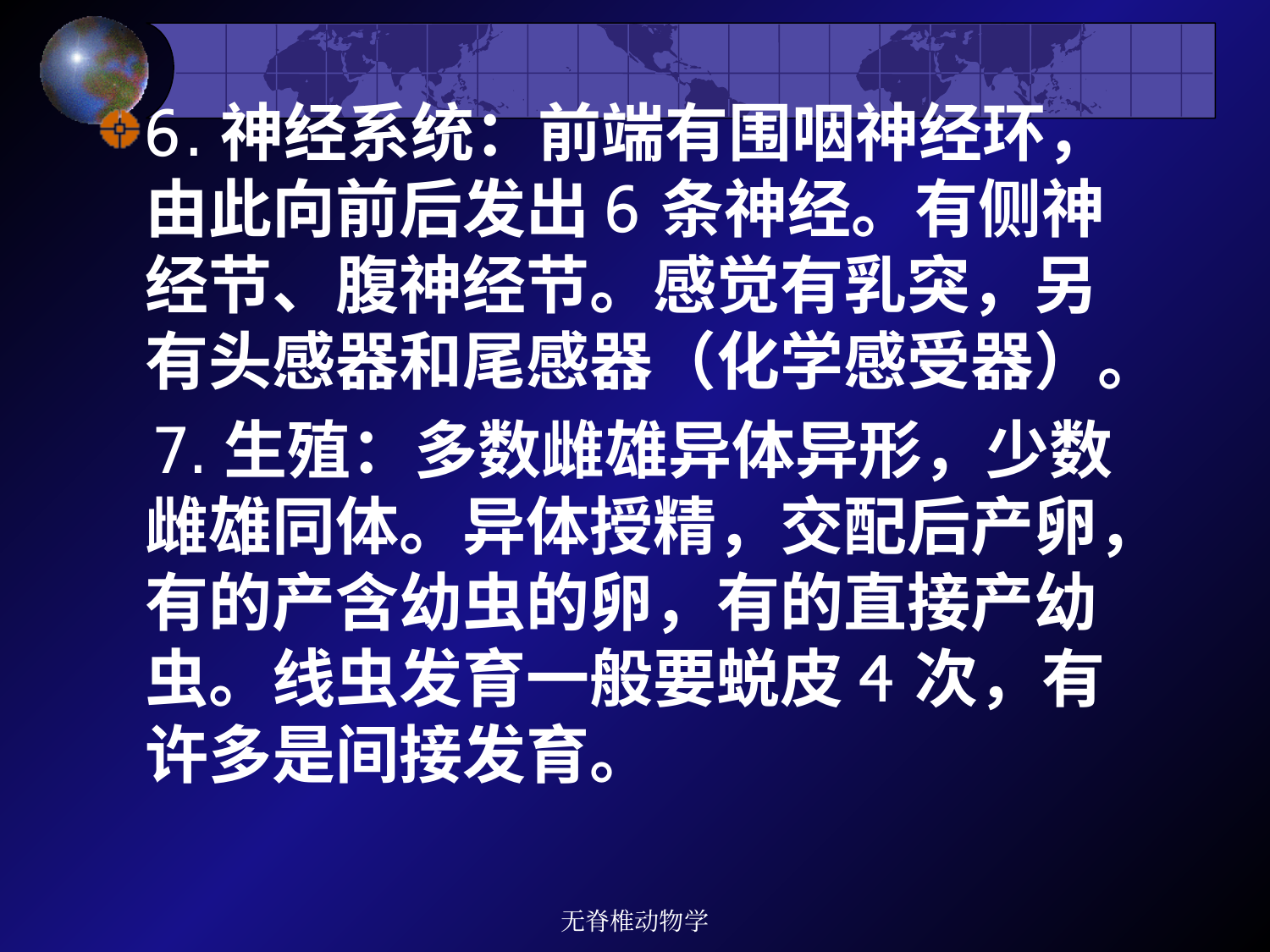

6.神经系统：前端有围咽神经环，由此向前后发出6条神经。有侧神经节、腹神经节。感觉有乳突，另有头感器和尾感器（化学感受器）。
   7.生殖：多数雌雄异体异形，少数雌雄同体。异体授精，交配后产卵，有的产含幼虫的卵，有的直接产幼虫。线虫发育一般要蜕皮4次，有许多是间接发育。

无脊椎动物学
13